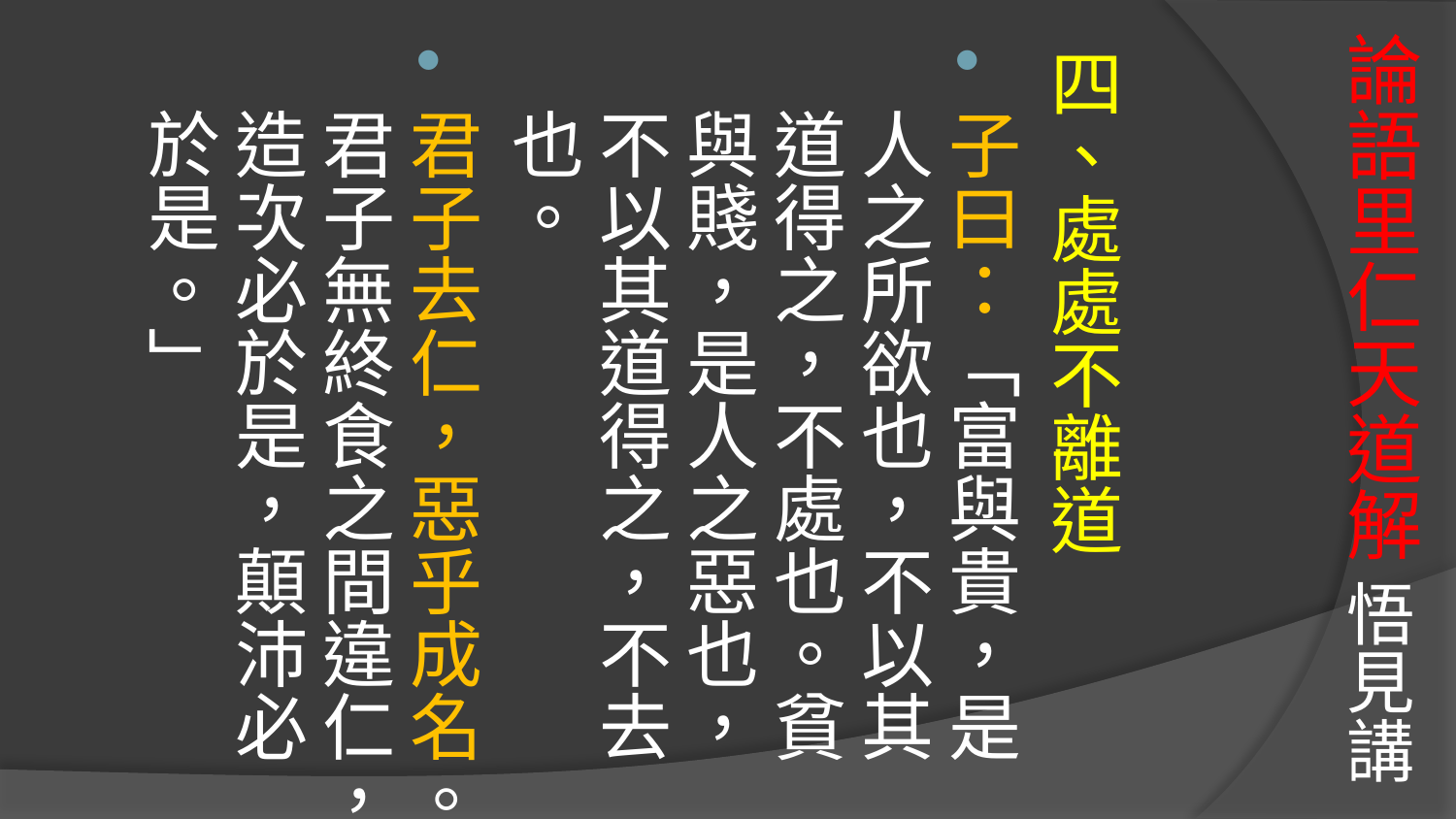

# 論語里仁天道解 悟見講
四、處處不離道
子曰：「富與貴，是人之所欲也，不以其道得之，不處也。貧與賤，是人之惡也，不以其道得之，不去也。
君子去仁，惡乎成名。君子無終食之間違仁，造次必於是，顛沛必於是。」